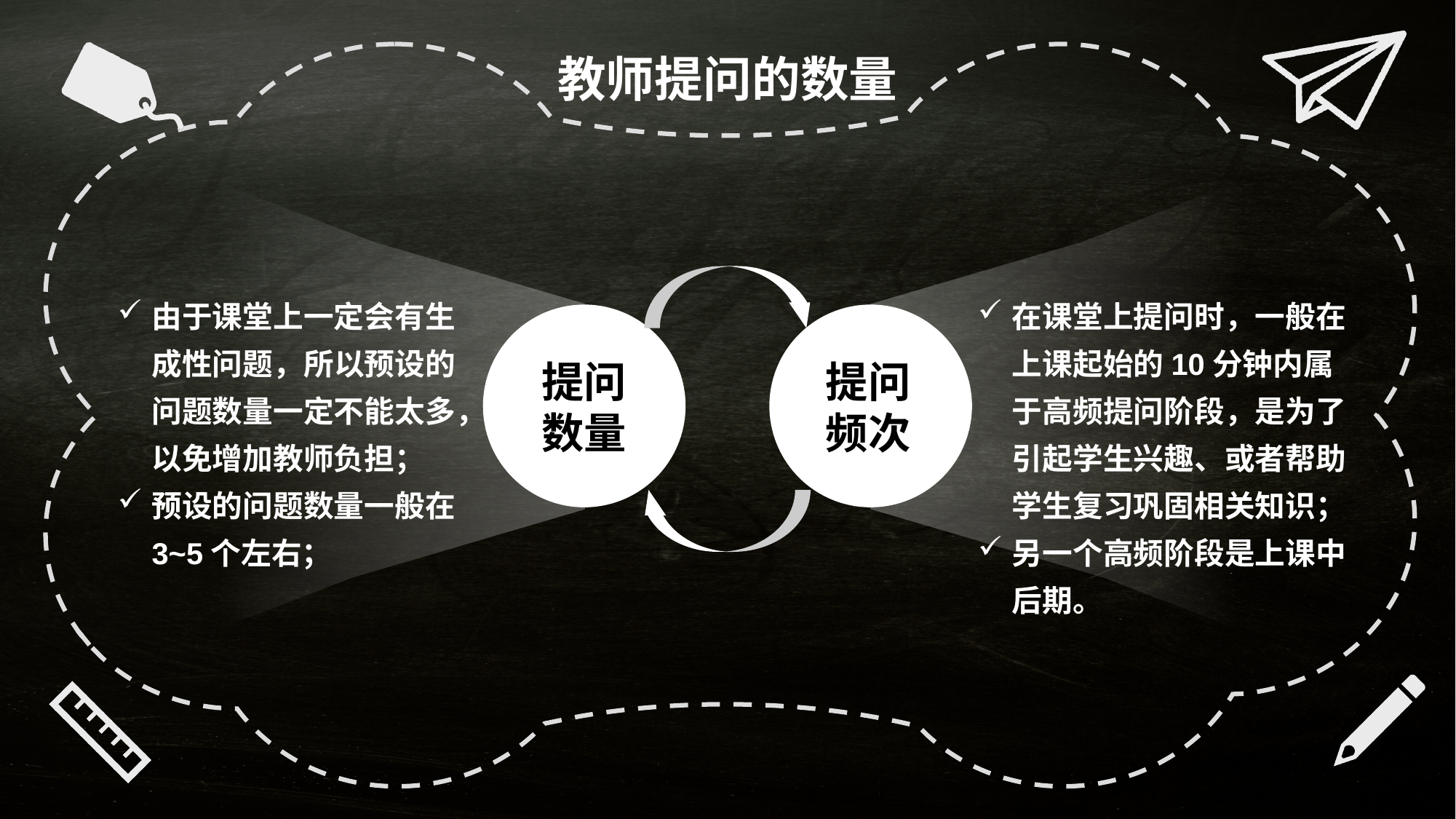

教师提问的数量

由于课堂上一定会有生成性问题，所以预设的问题数量一定不能太多，以免增加教师负担；
预设的问题数量一般在3~5个左右；
在课堂上提问时，一般在上课起始的10分钟内属于高频提问阶段，是为了引起学生兴趣、或者帮助学生复习巩固相关知识；
另一个高频阶段是上课中后期。

提问频次
提问数量